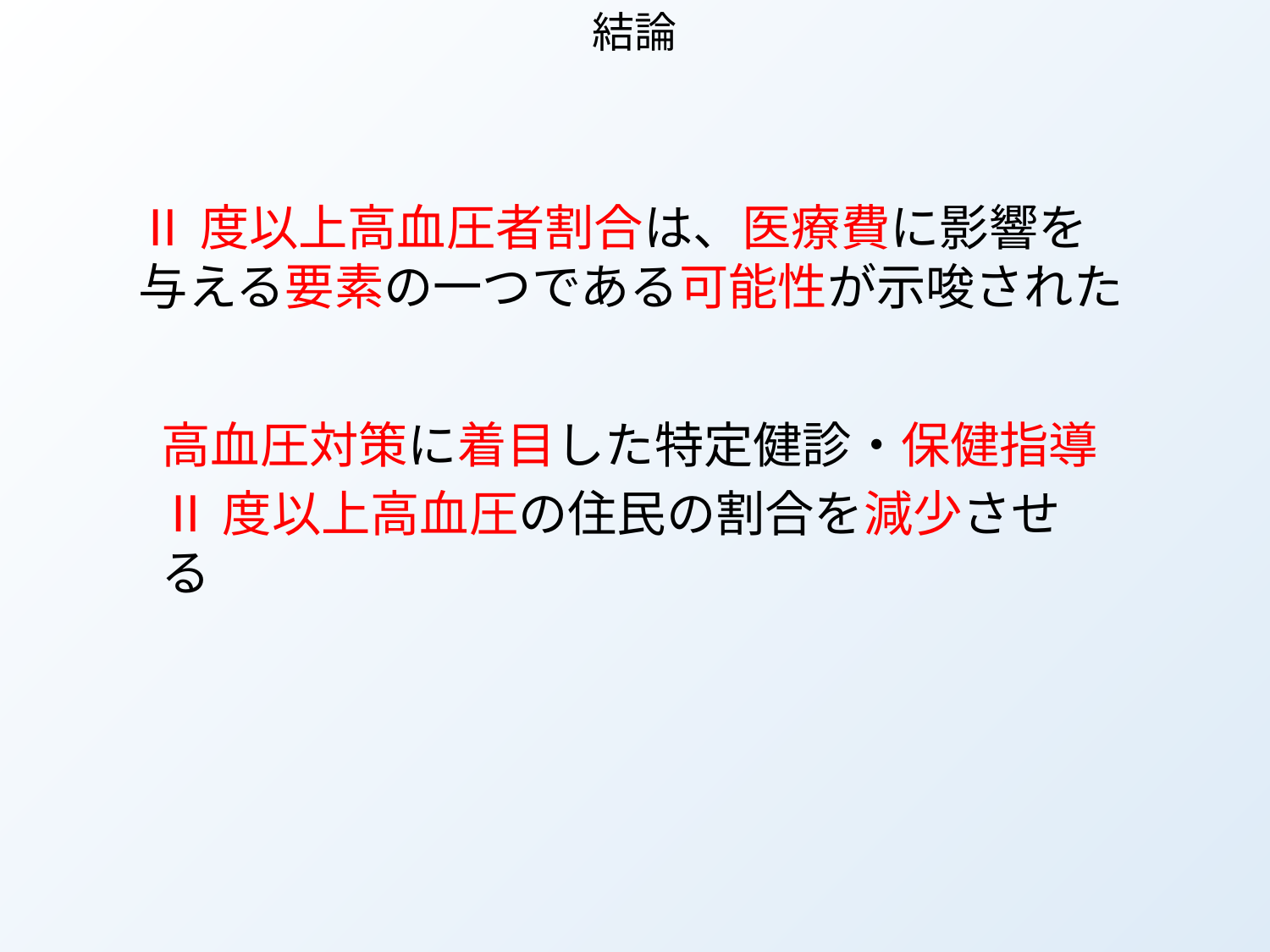

結論
Ⅱ度以上高血圧者割合は、医療費に影響を
与える要素の一つである可能性が示唆された
高血圧対策に着目した特定健診・保健指導
Ⅱ度以上高血圧の住民の割合を減少させる